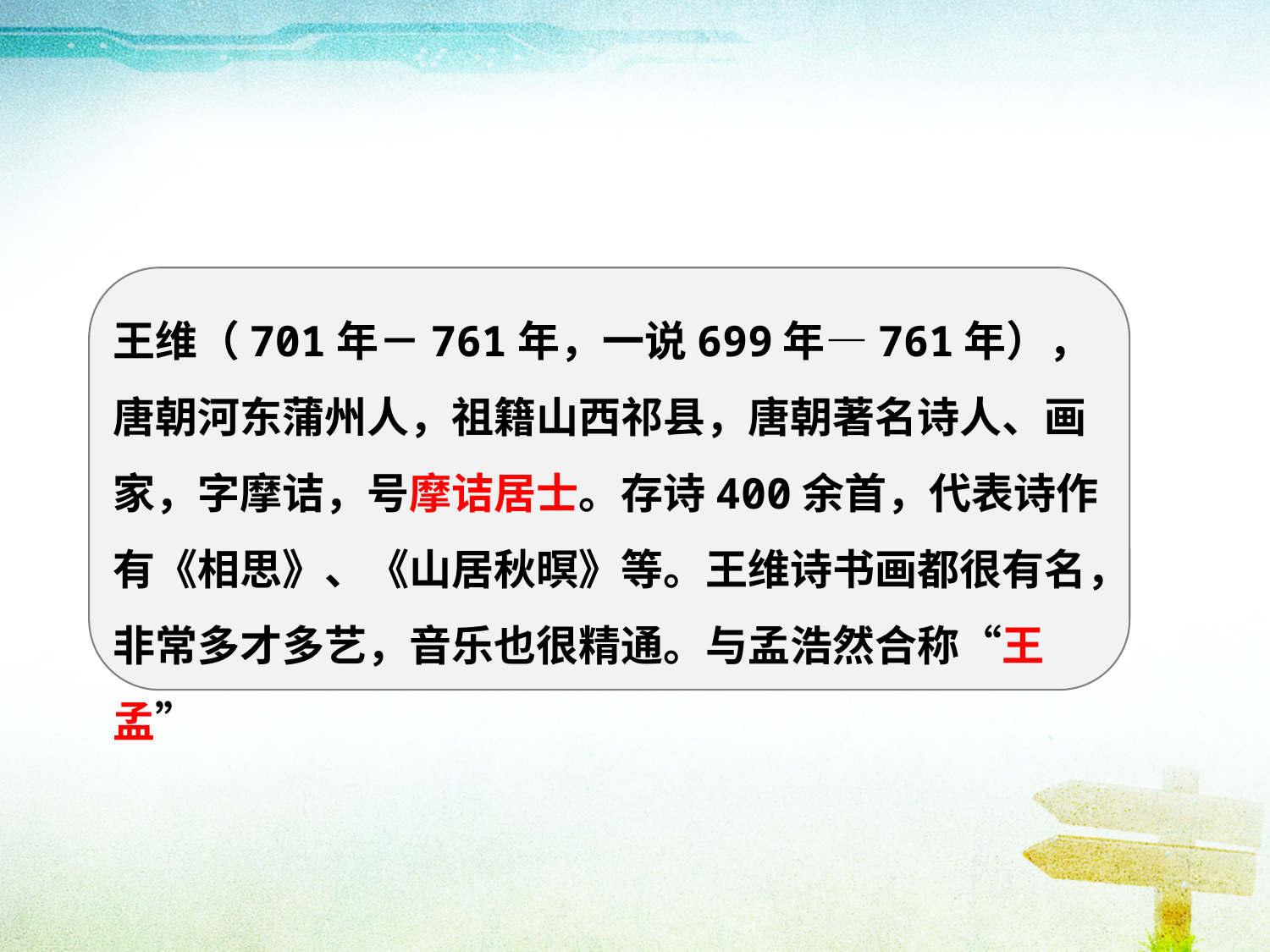

王维（701年－761年，一说699年—761年），唐朝河东蒲州人，祖籍山西祁县，唐朝著名诗人、画家，字摩诘，号摩诘居士。存诗400余首，代表诗作有《相思》、《山居秋暝》等。王维诗书画都很有名，非常多才多艺，音乐也很精通。与孟浩然合称“王孟”